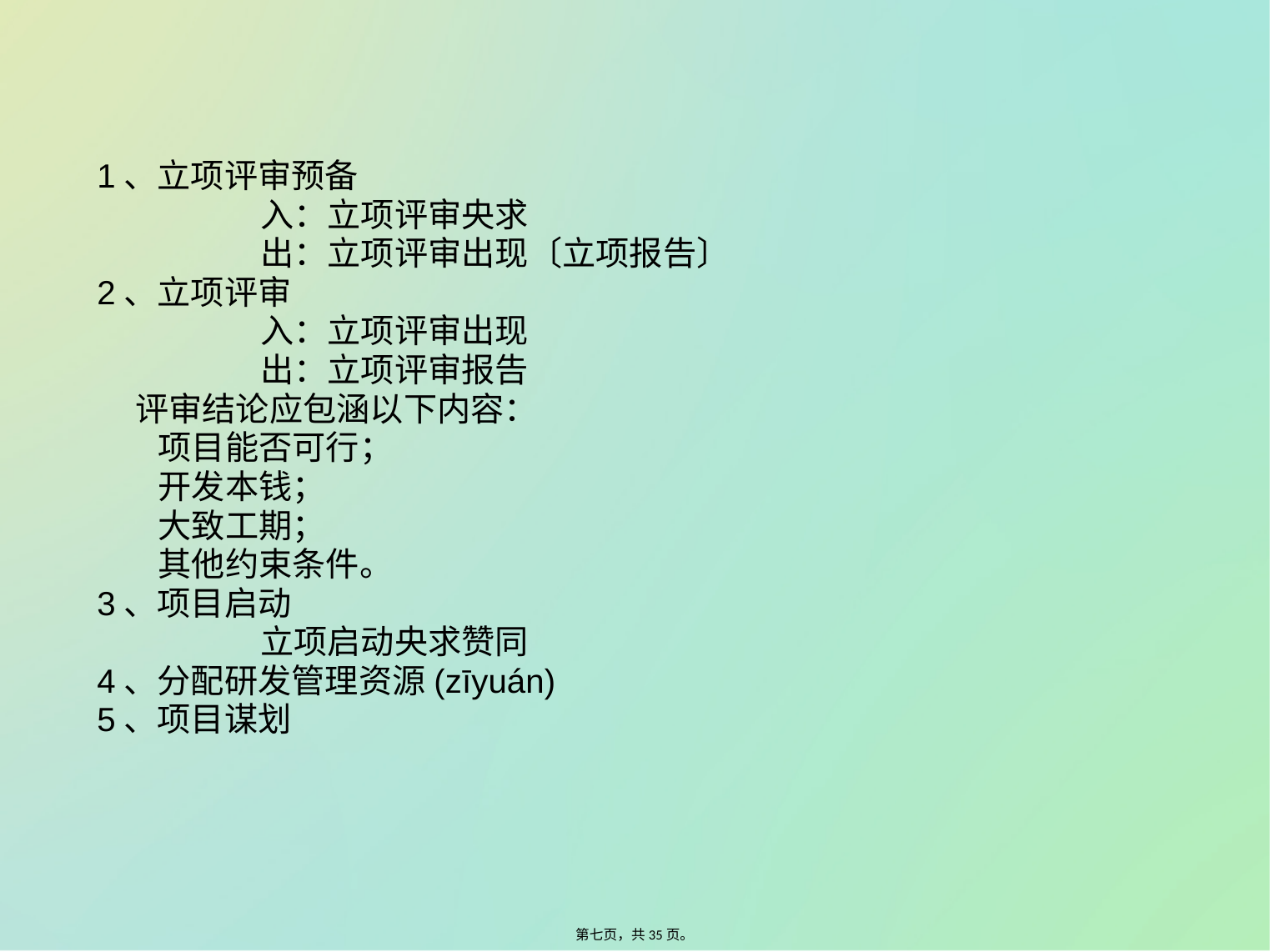

1、立项评审预备
		入：立项评审央求
		出：立项评审出现〔立项报告〕
2、立项评审
		入：立项评审出现
		出：立项评审报告
	评审结论应包涵以下内容：
	  项目能否可行；
	  开发本钱；
	  大致工期；
	  其他约束条件。
3、项目启动
		立项启动央求赞同
4、分配研发管理资源(zīyuán)
5、项目谋划
第七页，共35页。